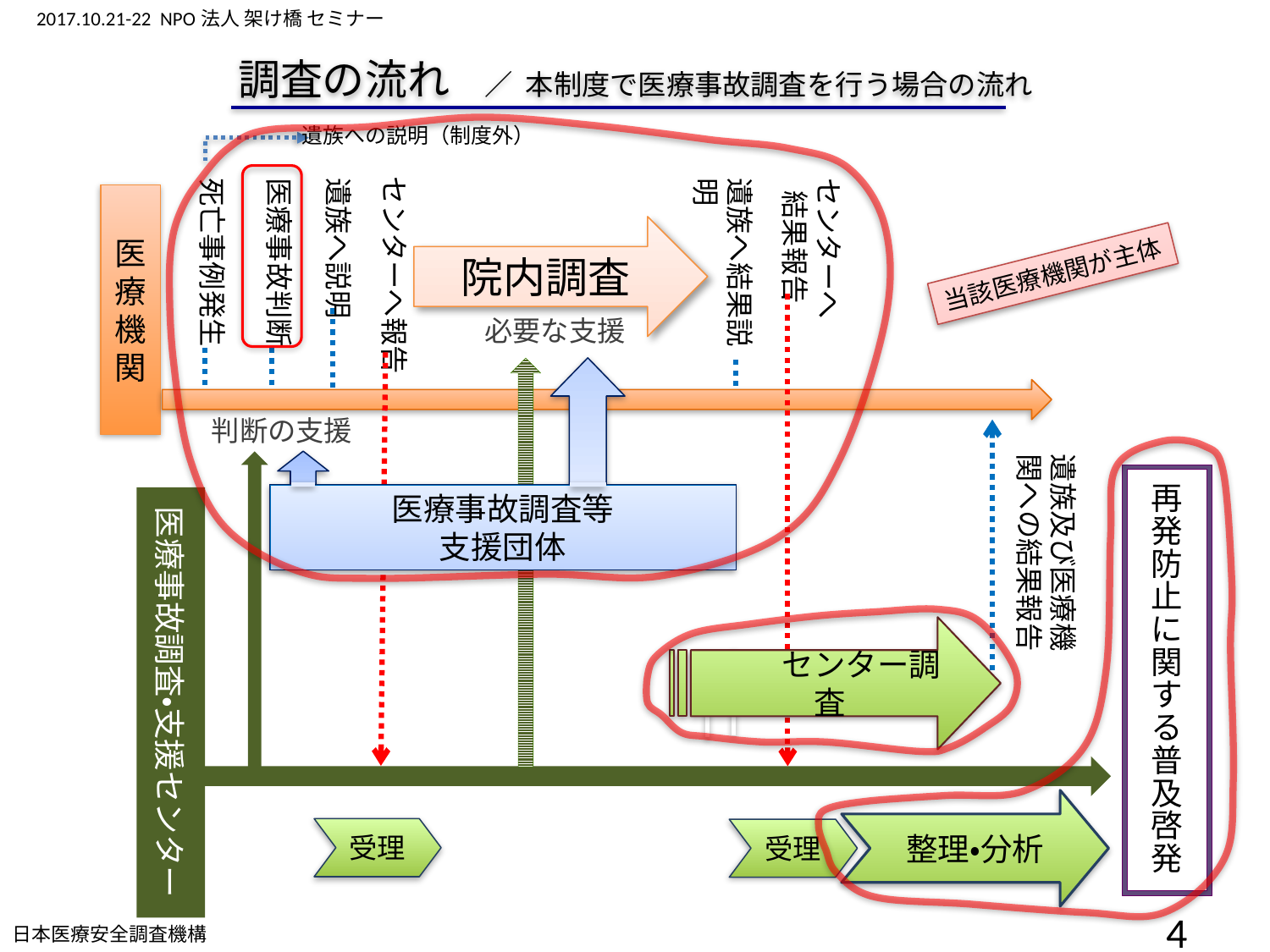

調査の流れ　／  本制度で医療事故調査を行う場合の流れ
遺族への説明（制度外）

センターへ報告
受理
死亡事例発生

医療事故判断
遺族へ説明
遺族へ結果説明
センターへ
 結果報告
受理
医療機関
院内調査
当該医療機関が主体
必要な支援

医療事故調査等
支援団体
判断の支援

遺族及び医療機関への結果報告
　　センター調査

再発防止に関する普及啓発
整理・分析
医療事故調査・支援センター